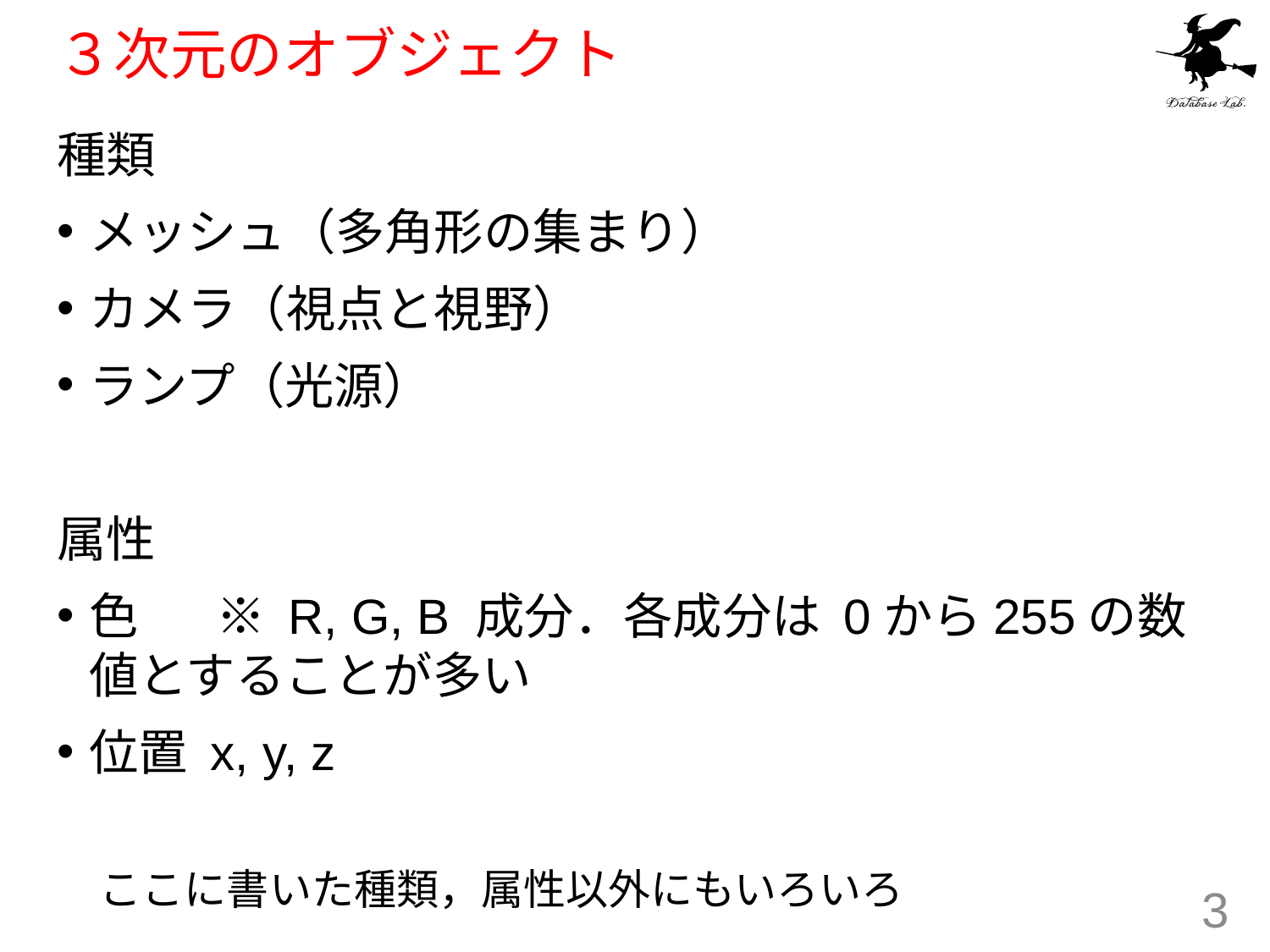

# ３次元のオブジェクト
種類
メッシュ（多角形の集まり）
カメラ（視点と視野）
ランプ（光源）

属性
色	※ R, G, B 成分．各成分は 0から255の数値とすることが多い
位置 x, y, z

ここに書いた種類，属性以外にもいろいろ
3